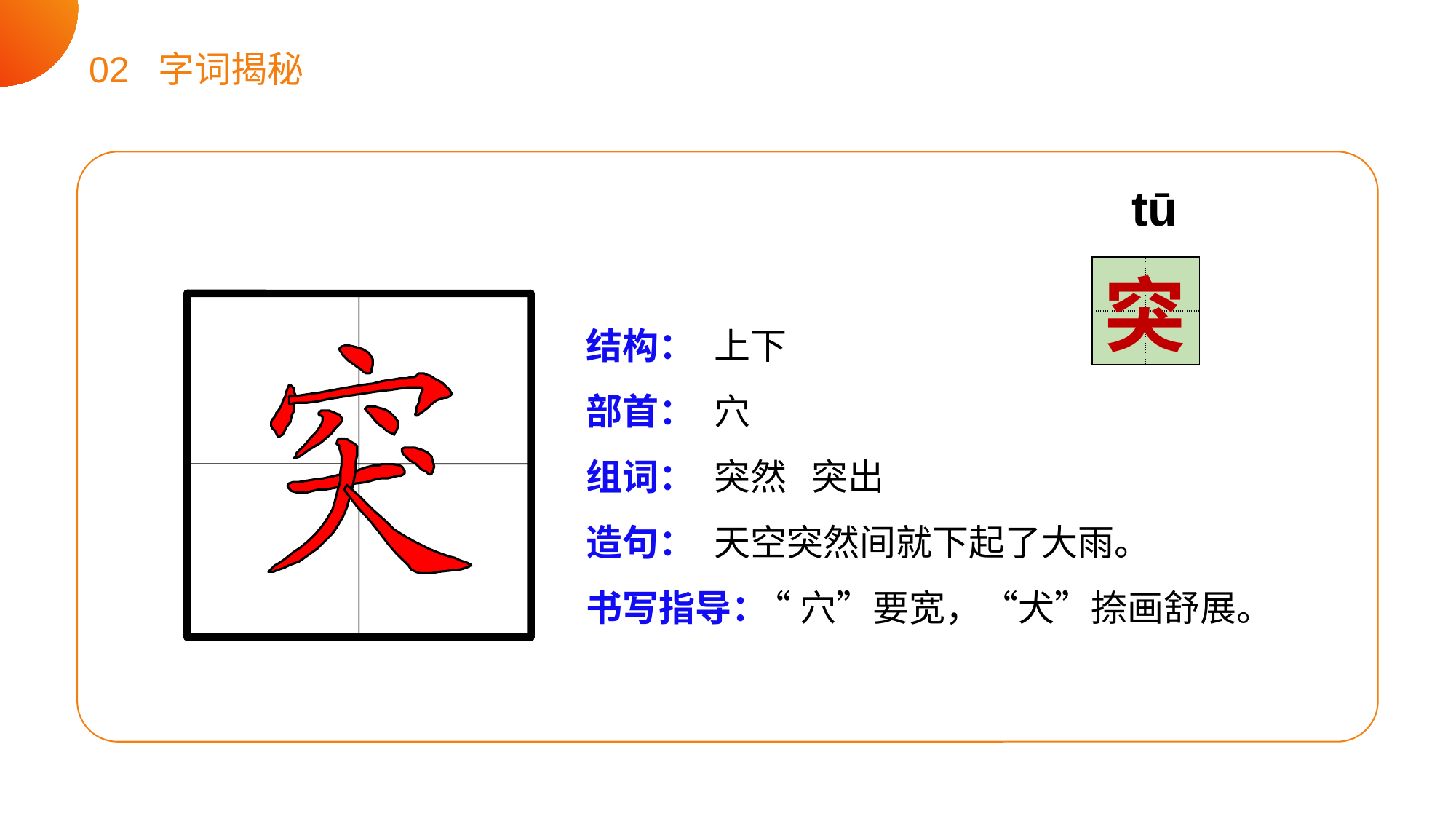

02  字词揭秘
tū
|  |  |
| --- | --- |
|  |  |
突

结构：
部首：
组词：
造句：
书写指导：
上下
穴
突然   突出
天空突然间就下起了大雨。
     “穴”要宽，“犬”捺画舒展。